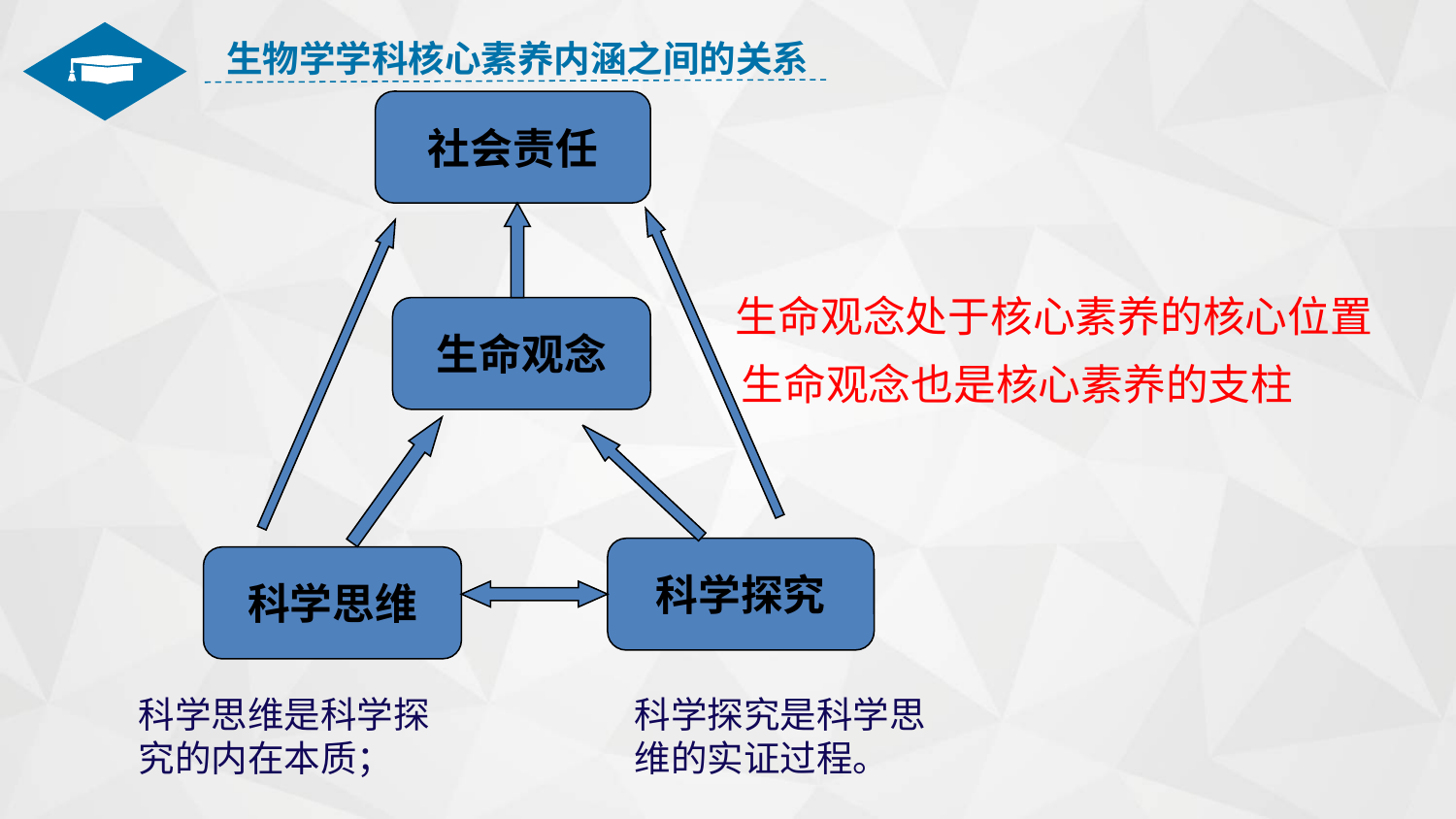

生物学学科核心素养内涵之间的关系

社会责任

生命观念处于核心素养的核心位置
生命观念
生命观念也是核心素养的支柱

科学探究
科学思维

科学思维是科学探究的内在本质；
科学探究是科学思维的实证过程。